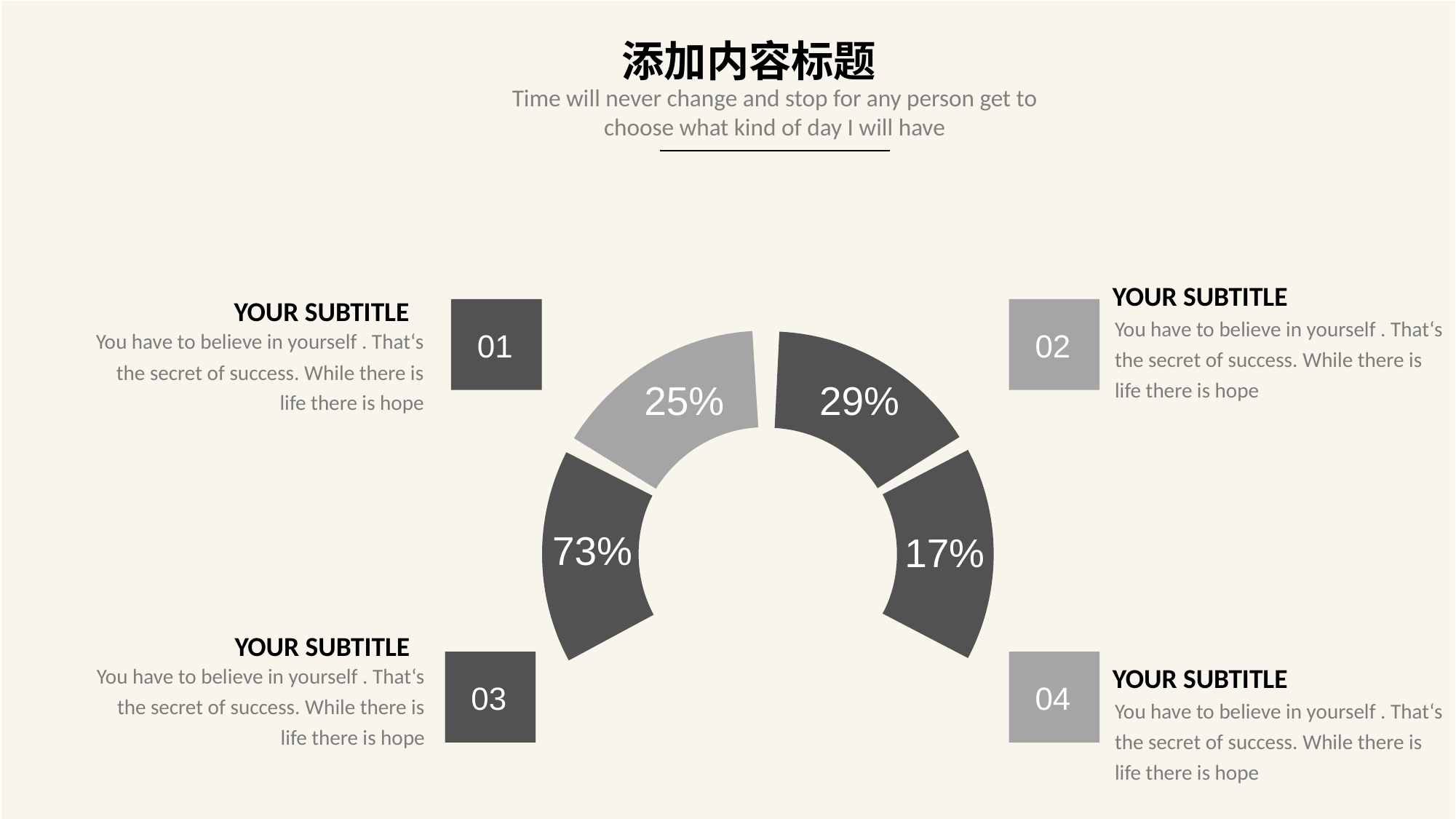

添加内容标题
Time will never change and stop for any person get to choose what kind of day I will have
YOUR SUBTITLE
YOUR SUBTITLE

01
02
You have to believe in yourself . That‘s the secret of success. While there is life there is hope
You have to believe in yourself . That‘s the secret of success. While there is life there is hope

25%
29%

73%
17%
YOUR SUBTITLE

YOUR SUBTITLE
You have to believe in yourself . That‘s the secret of success. While there is life there is hope
03
04
You have to believe in yourself . That‘s the secret of success. While there is life there is hope